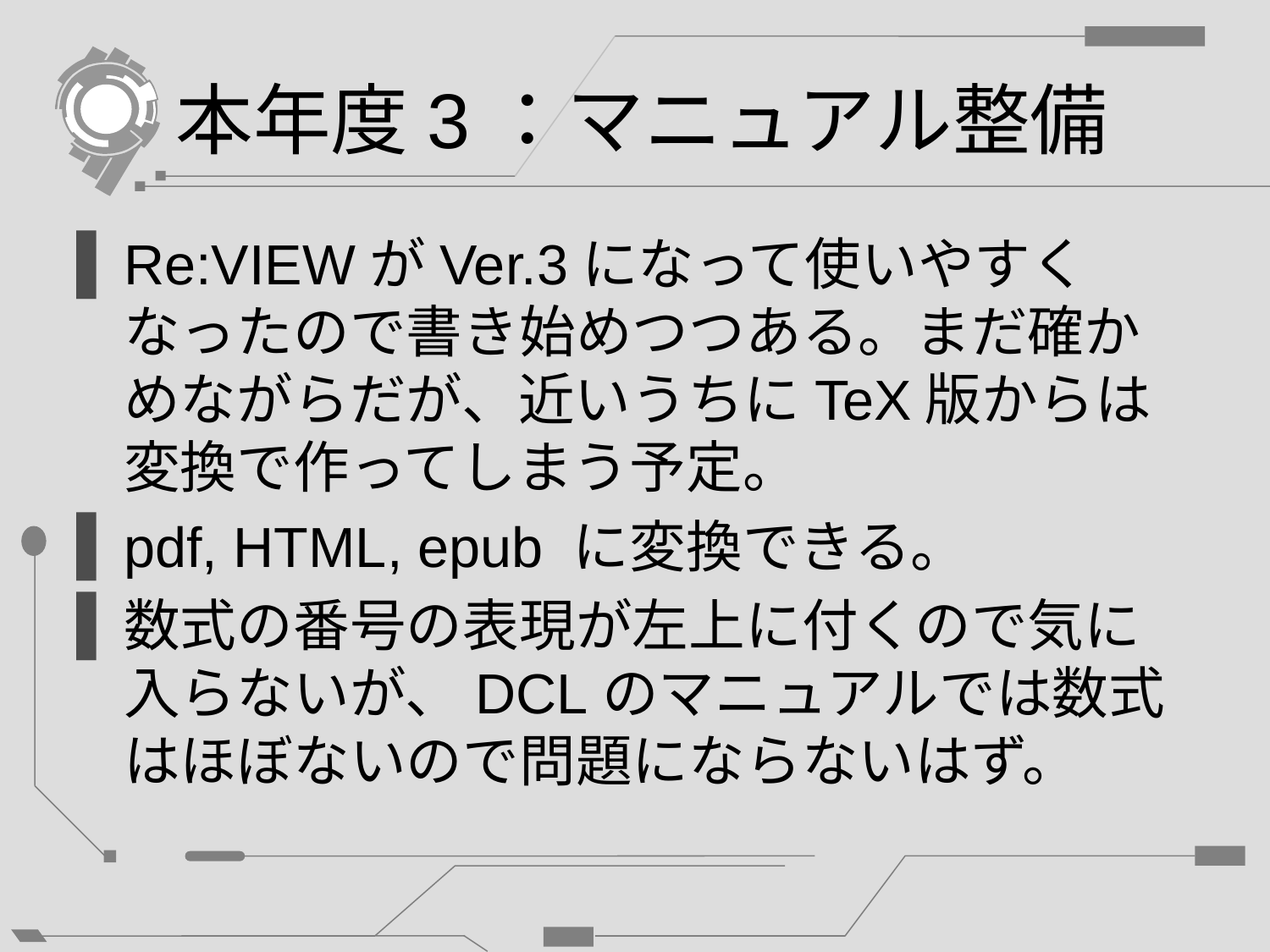

# 本年度3：マニュアル整備
Re:VIEWがVer.3になって使いやすくなったので書き始めつつある。まだ確かめながらだが、近いうちにTeX版からは変換で作ってしまう予定。
pdf, HTML, epub に変換できる。
数式の番号の表現が左上に付くので気に入らないが、DCLのマニュアルでは数式はほぼないので問題にならないはず。